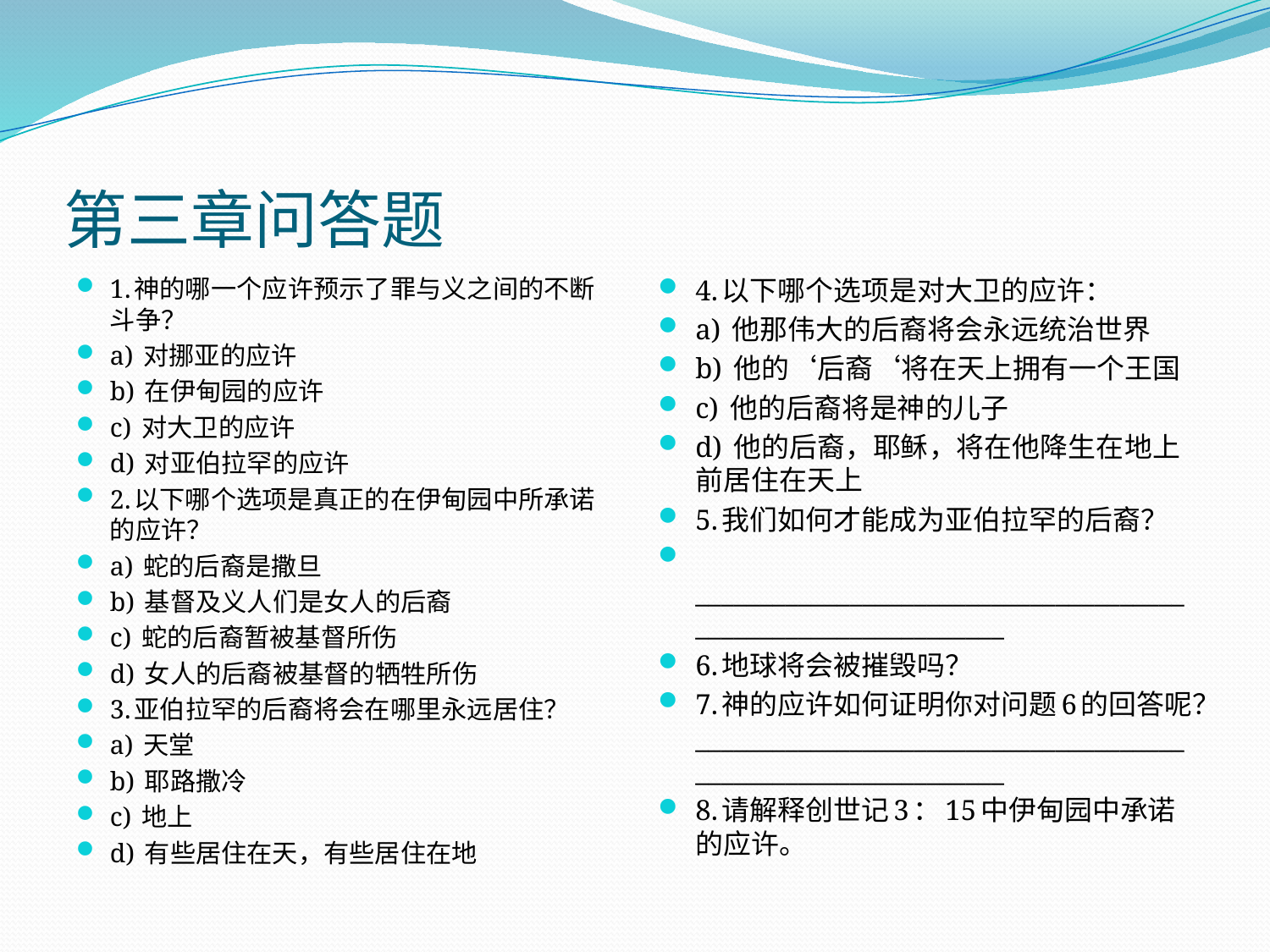

# 第三章问答题
1.神的哪一个应许预示了罪与义之间的不断斗争？
a) 对挪亚的应许
b) 在伊甸园的应许
c) 对大卫的应许
d) 对亚伯拉罕的应许
2.以下哪个选项是真正的在伊甸园中所承诺的应许？
a) 蛇的后裔是撒旦
b) 基督及义人们是女人的后裔
c) 蛇的后裔暂被基督所伤
d) 女人的后裔被基督的牺牲所伤
3.亚伯拉罕的后裔将会在哪里永远居住？
a) 天堂
b) 耶路撒冷
c) 地上
d) 有些居住在天，有些居住在地

4.以下哪个选项是对大卫的应许：
a) 他那伟大的后裔将会永远统治世界
b) 他的‘后裔‘将在天上拥有一个王国
c) 他的后裔将是神的儿子
d) 他的后裔，耶稣，将在他降生在地上前居住在天上
5.我们如何才能成为亚伯拉罕的后裔？
	______________________________________________________________
6.地球将会被摧毁吗？
7.神的应许如何证明你对问题6的回答呢？______________________________________________________________
8.请解释创世记3：15中伊甸园中承诺的应许。